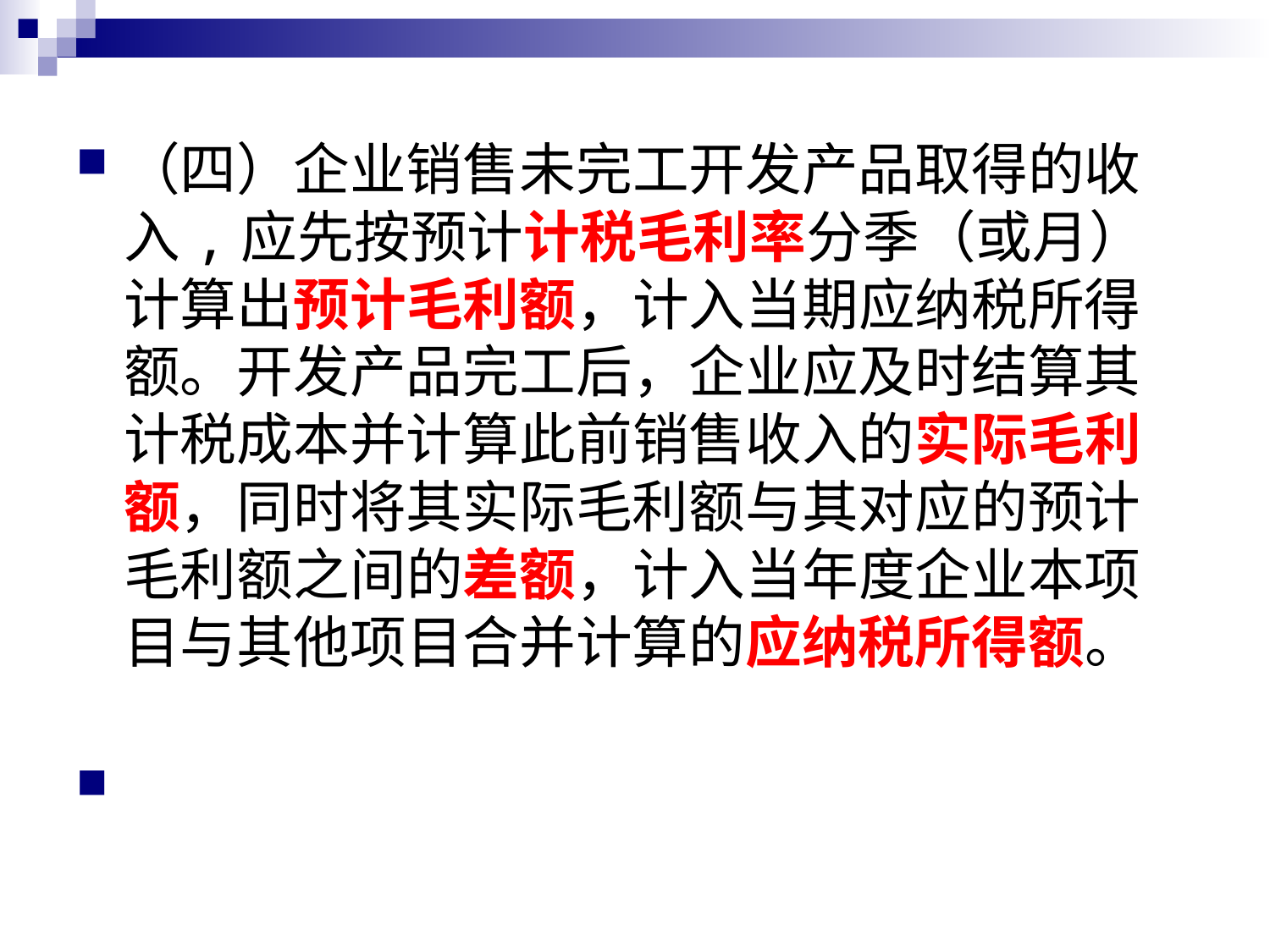

（四）企业销售未完工开发产品取得的收入,应先按预计计税毛利率分季（或月）计算出预计毛利额，计入当期应纳税所得额。开发产品完工后，企业应及时结算其计税成本并计算此前销售收入的实际毛利额，同时将其实际毛利额与其对应的预计毛利额之间的差额，计入当年度企业本项目与其他项目合并计算的应纳税所得额。